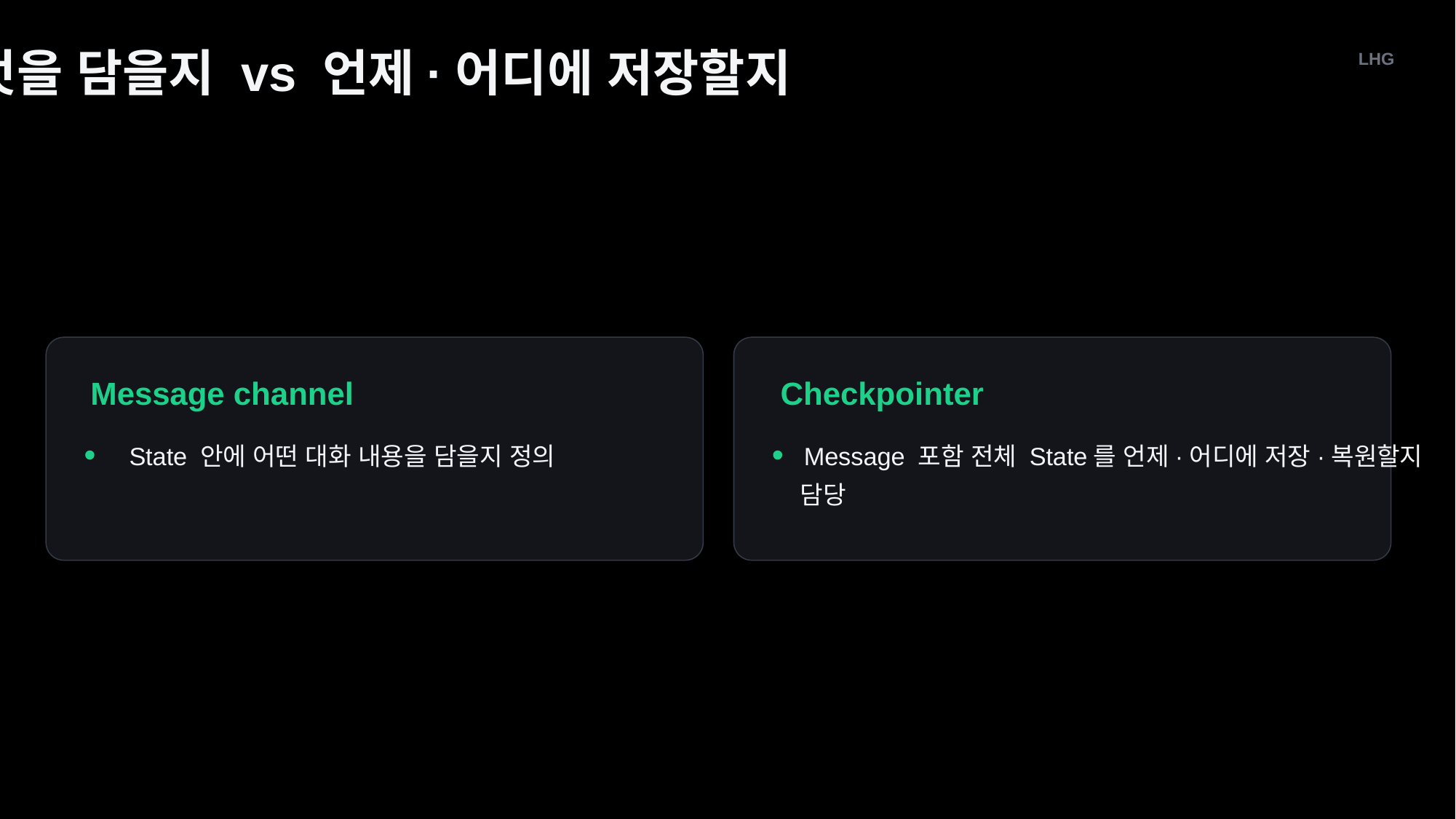

무엇을 담을지 vs 언제·어디에 저장할지
LHG

Message channel
Checkpointer
State 안에 어떤 대화 내용을 담을지 정의
Message 포함 전체 State를 언제·어디에 저장·복원할지

담당